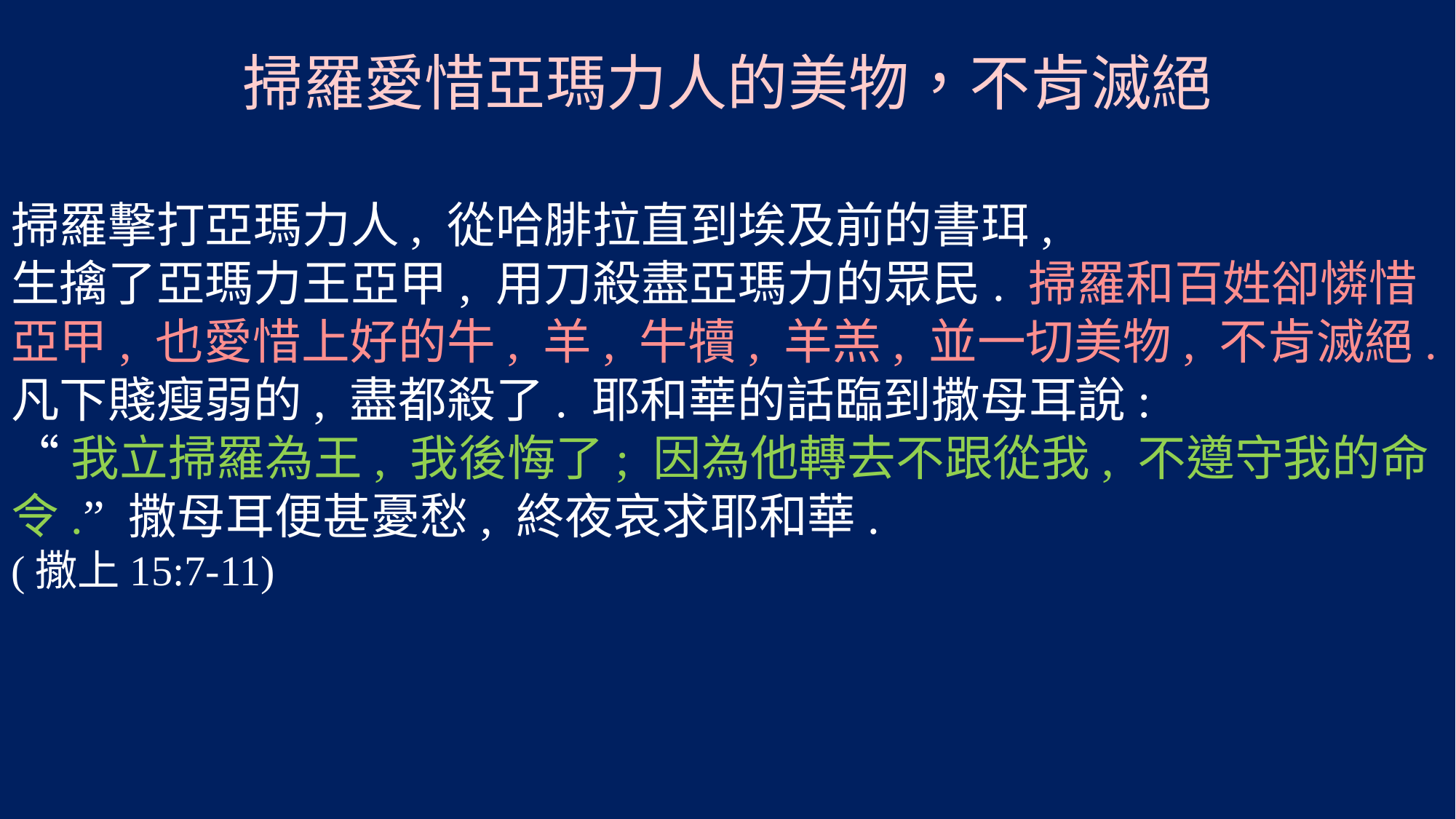

# 掃羅愛惜亞瑪力人的美物，不肯滅絕
掃羅擊打亞瑪力人, 從哈腓拉直到埃及前的書珥,
生擒了亞瑪力王亞甲, 用刀殺盡亞瑪力的眾民. 掃羅和百姓卻憐惜
亞甲, 也愛惜上好的牛, 羊, 牛犢, 羊羔, 並一切美物, 不肯滅絕.
凡下賤瘦弱的, 盡都殺了. 耶和華的話臨到撒母耳說:
“我立掃羅為王, 我後悔了; 因為他轉去不跟從我, 不遵守我的命令.” 撒母耳便甚憂愁, 終夜哀求耶和華.
(撒上15:7-11)